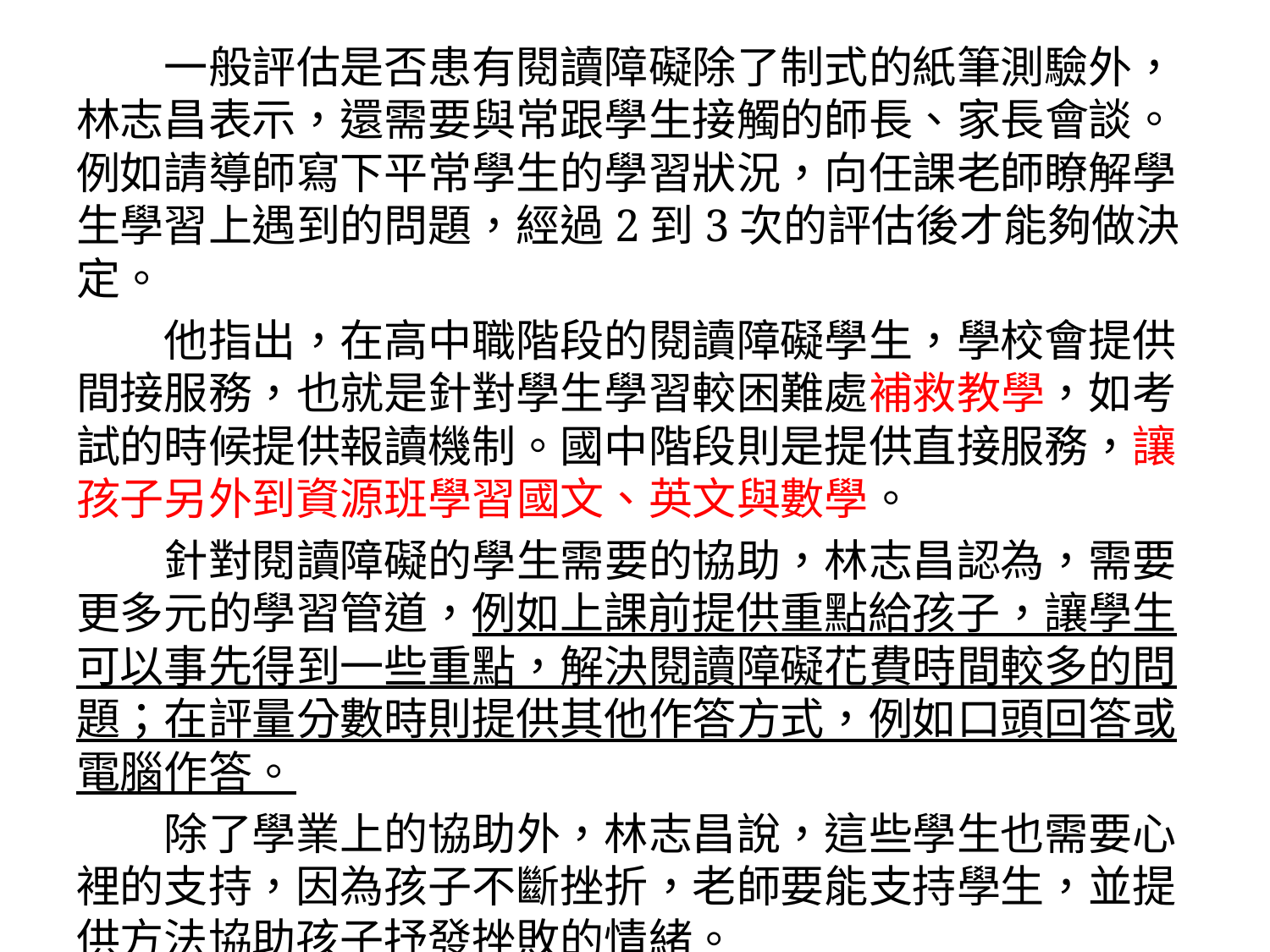

一般評估是否患有閱讀障礙除了制式的紙筆測驗外，林志昌表示，還需要與常跟學生接觸的師長、家長會談。例如請導師寫下平常學生的學習狀況，向任課老師瞭解學生學習上遇到的問題，經過2到3次的評估後才能夠做決定。
　　他指出，在高中職階段的閱讀障礙學生，學校會提供間接服務，也就是針對學生學習較困難處補救教學，如考試的時候提供報讀機制。國中階段則是提供直接服務，讓孩子另外到資源班學習國文、英文與數學。
　　針對閱讀障礙的學生需要的協助，林志昌認為，需要更多元的學習管道，例如上課前提供重點給孩子，讓學生可以事先得到一些重點，解決閱讀障礙花費時間較多的問題；在評量分數時則提供其他作答方式，例如口頭回答或電腦作答。
　　除了學業上的協助外，林志昌說，這些學生也需要心裡的支持，因為孩子不斷挫折，老師要能支持學生，並提供方法協助孩子抒發挫敗的情緒。